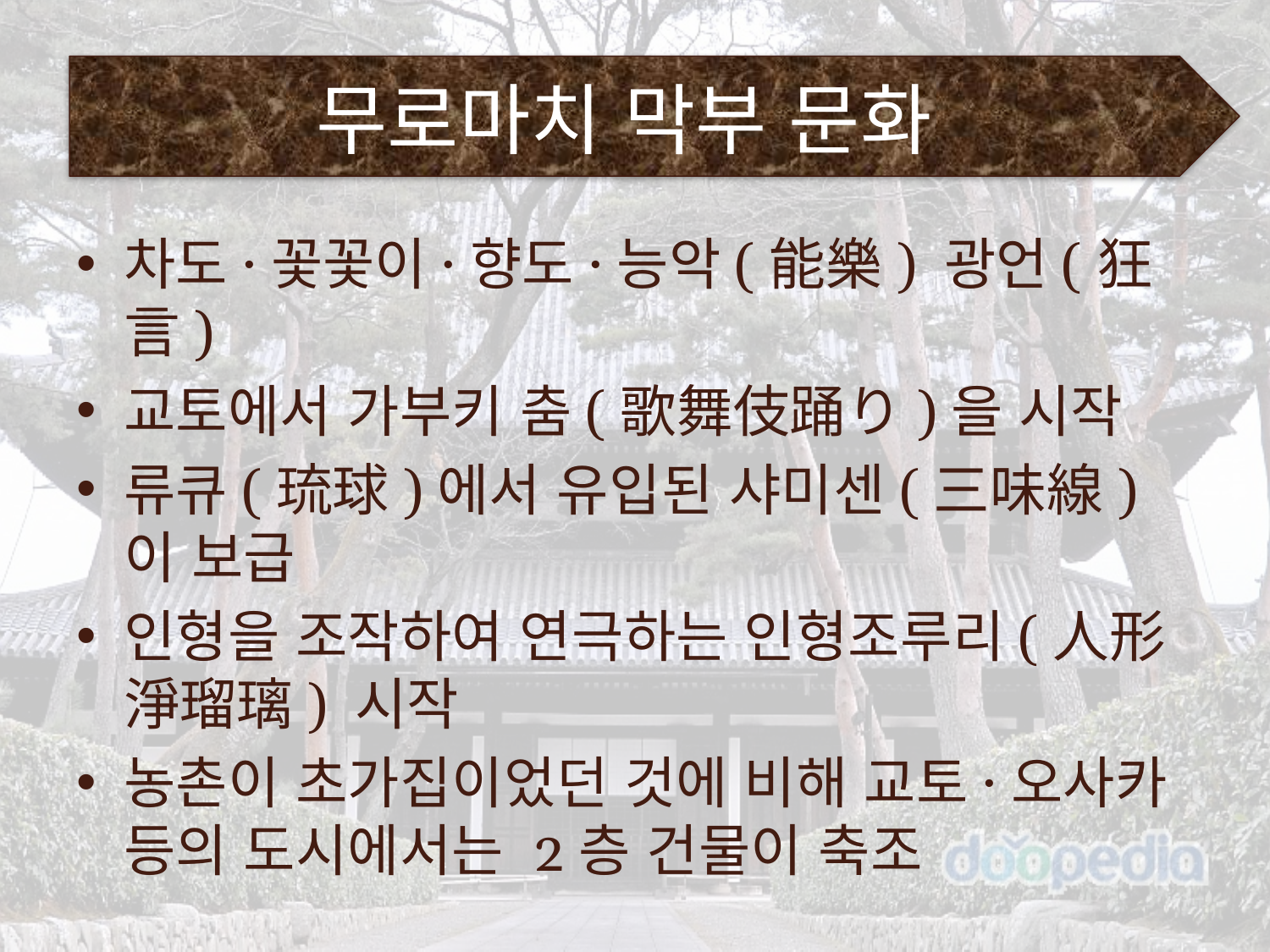

# 무로마치 막부 문화

차도·꽃꽃이·향도·능악(能樂) 광언(狂言)
교토에서 가부키 춤(歌舞伎踊り)을 시작
류큐(琉球)에서 유입된 샤미센(三味線)이 보급
인형을 조작하여 연극하는 인형조루리(人形淨瑠璃) 시작
농촌이 초가집이었던 것에 비해 교토·오사카 등의 도시에서는 2층 건물이 축조